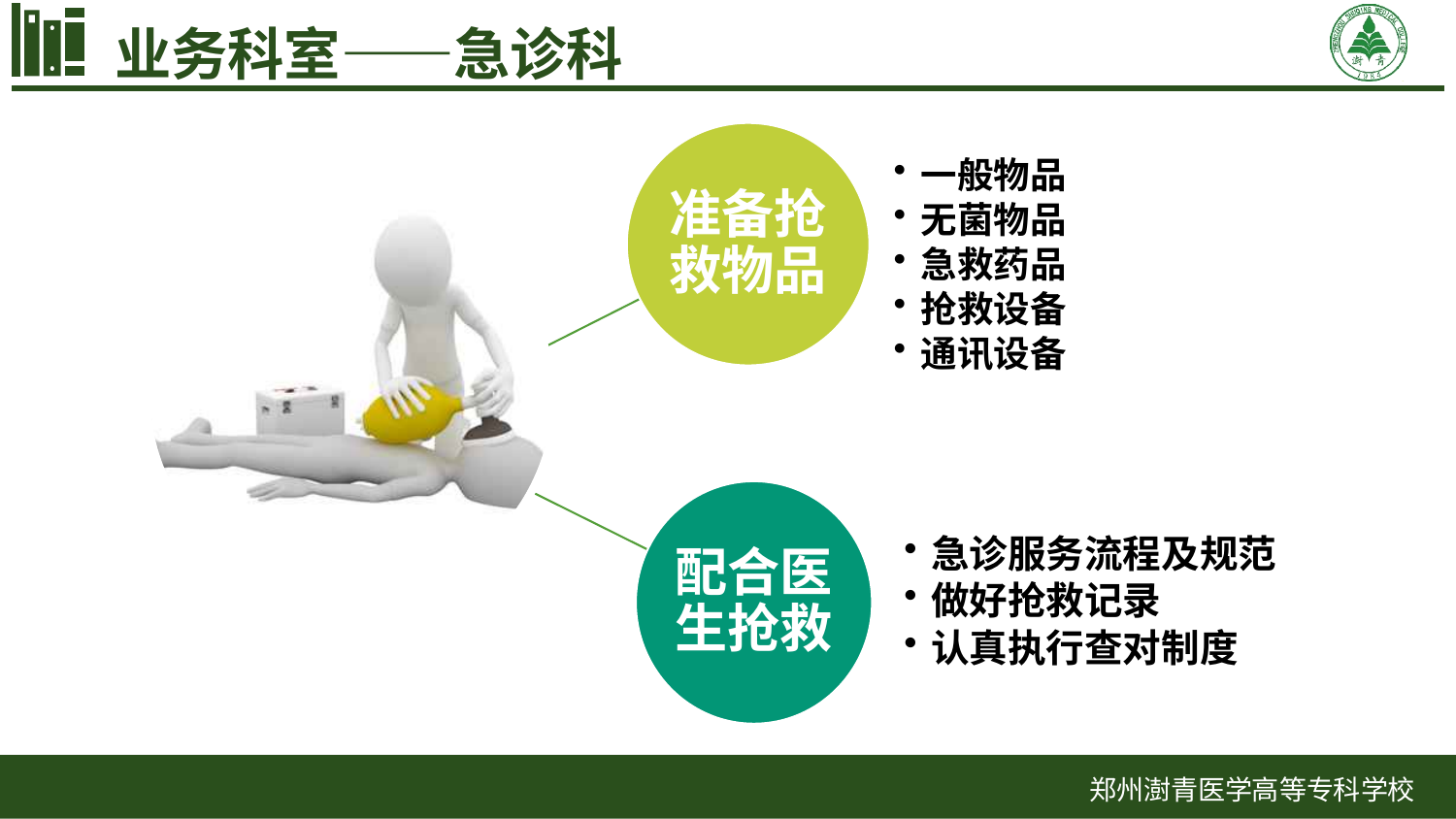

28
业务科室——急诊科
准备抢救物品
一般物品
无菌物品
急救药品
抢救设备
通讯设备

配合医生抢救
急诊服务流程及规范
做好抢救记录
认真执行查对制度